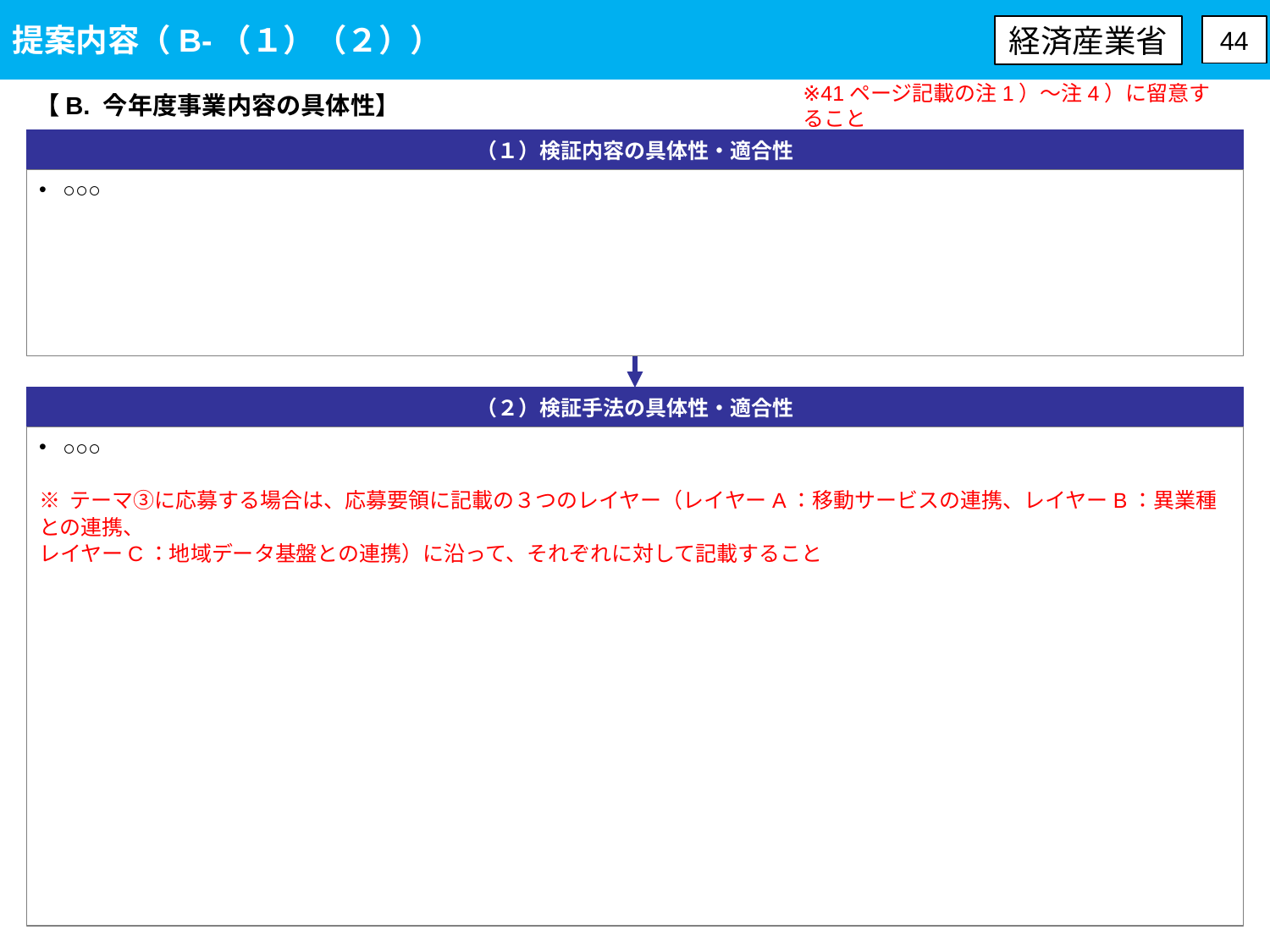

提案内容（B-（１）（２））
経済産業省
44
【B. 今年度事業内容の具体性】
※41ページ記載の注1）～注4）に留意すること
（１）検証内容の具体性・適合性
○○○

（２）検証手法の具体性・適合性
○○○

※ テーマ③に応募する場合は、応募要領に記載の３つのレイヤー（レイヤーA：移動サービスの連携、レイヤーB：異業種との連携、
レイヤーC：地域データ基盤との連携）に沿って、それぞれに対して記載すること